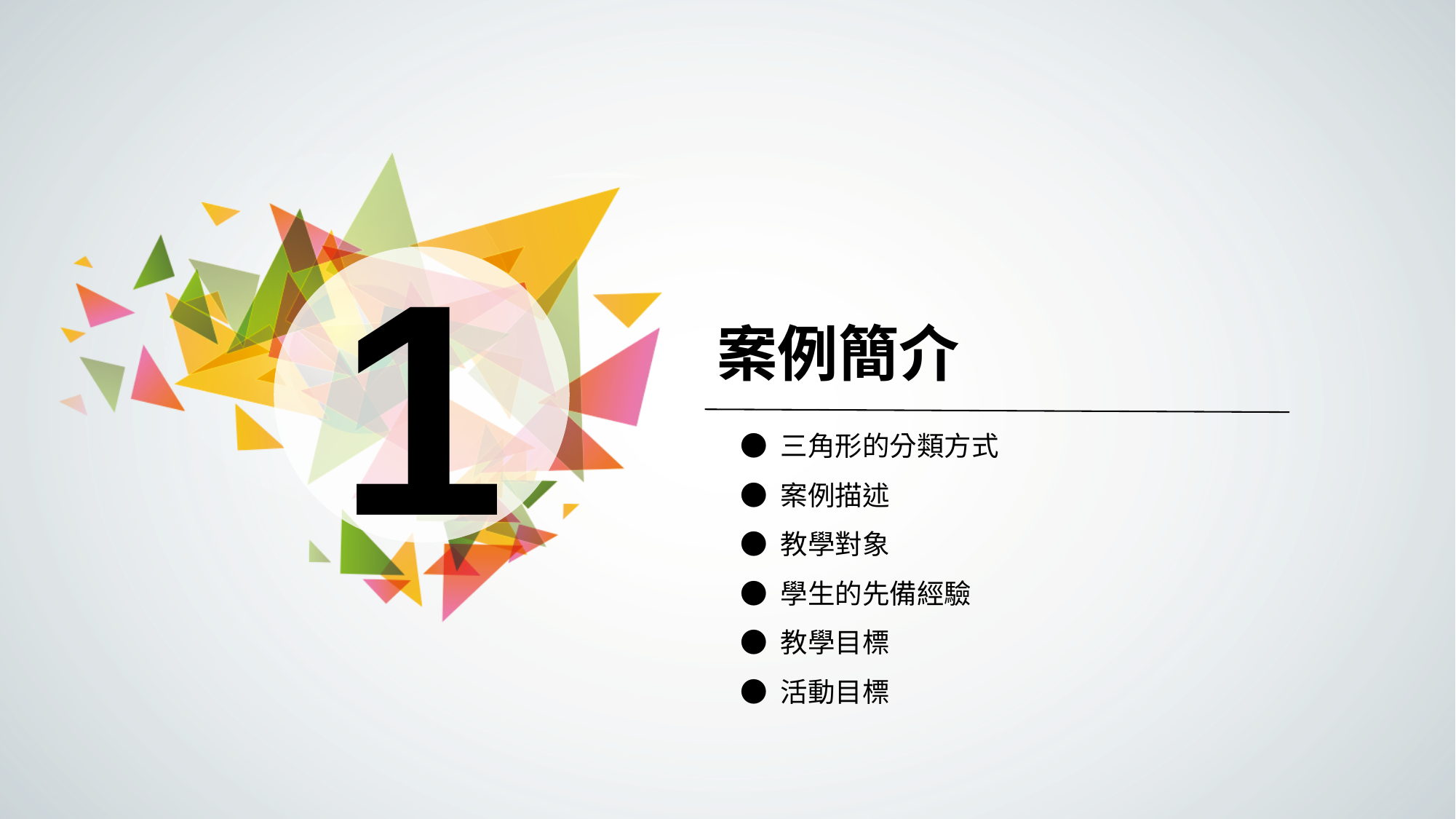

1
案例簡介
    ● 三角形的分類方式
    ● 案例描述
    ● 教學對象
    ● 學生的先備經驗
    ● 教學目標
    ● 活動目標